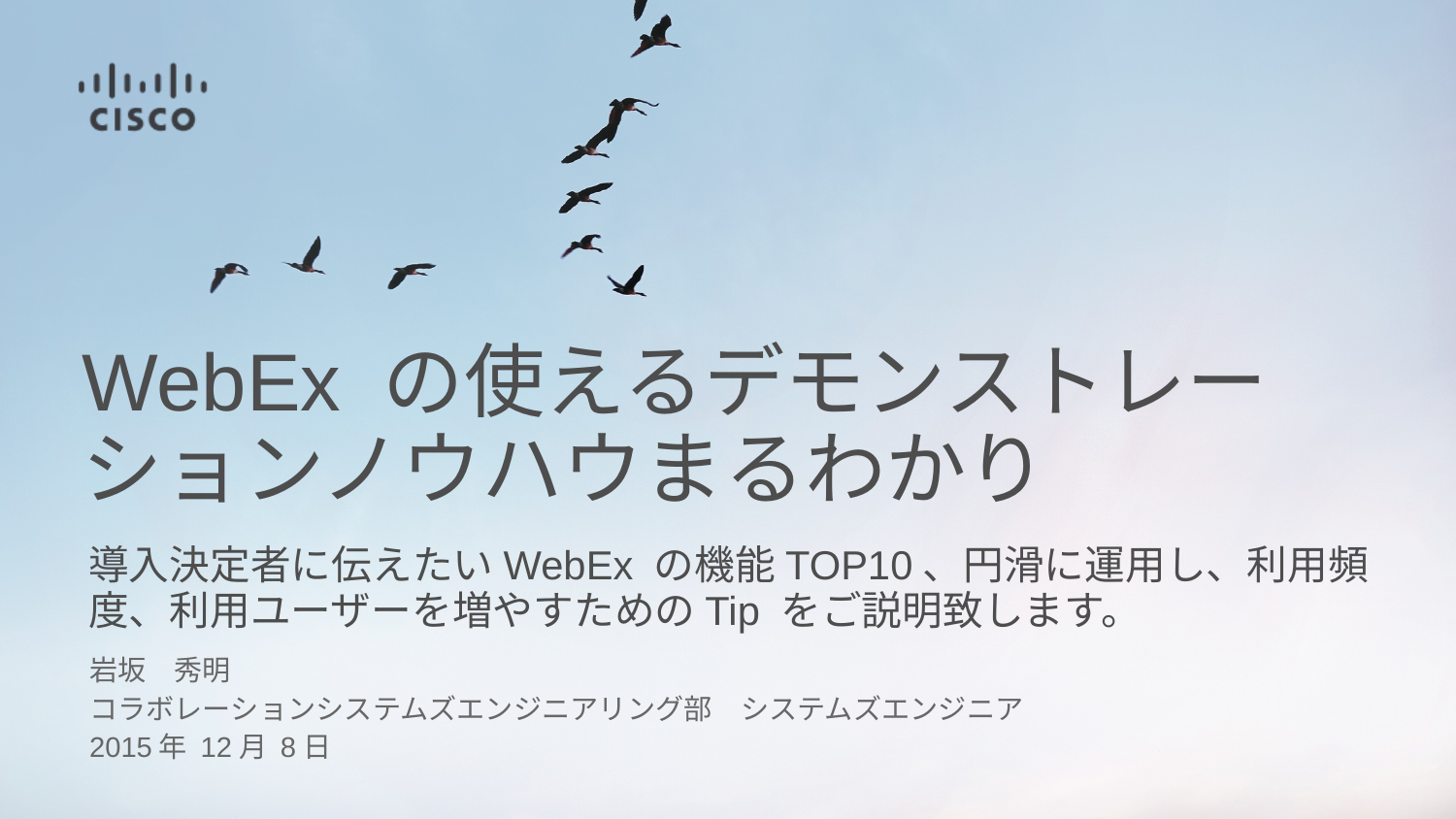

# WebEx の使えるデモンストレーションノウハウまるわかり
導入決定者に伝えたいWebEx の機能TOP10、円滑に運用し、利用頻度、利用ユーザーを増やすためのTip をご説明致します。
岩坂　秀明
コラボレーションシステムズエンジニアリング部　システムズエンジニア
2015年 12月 8日